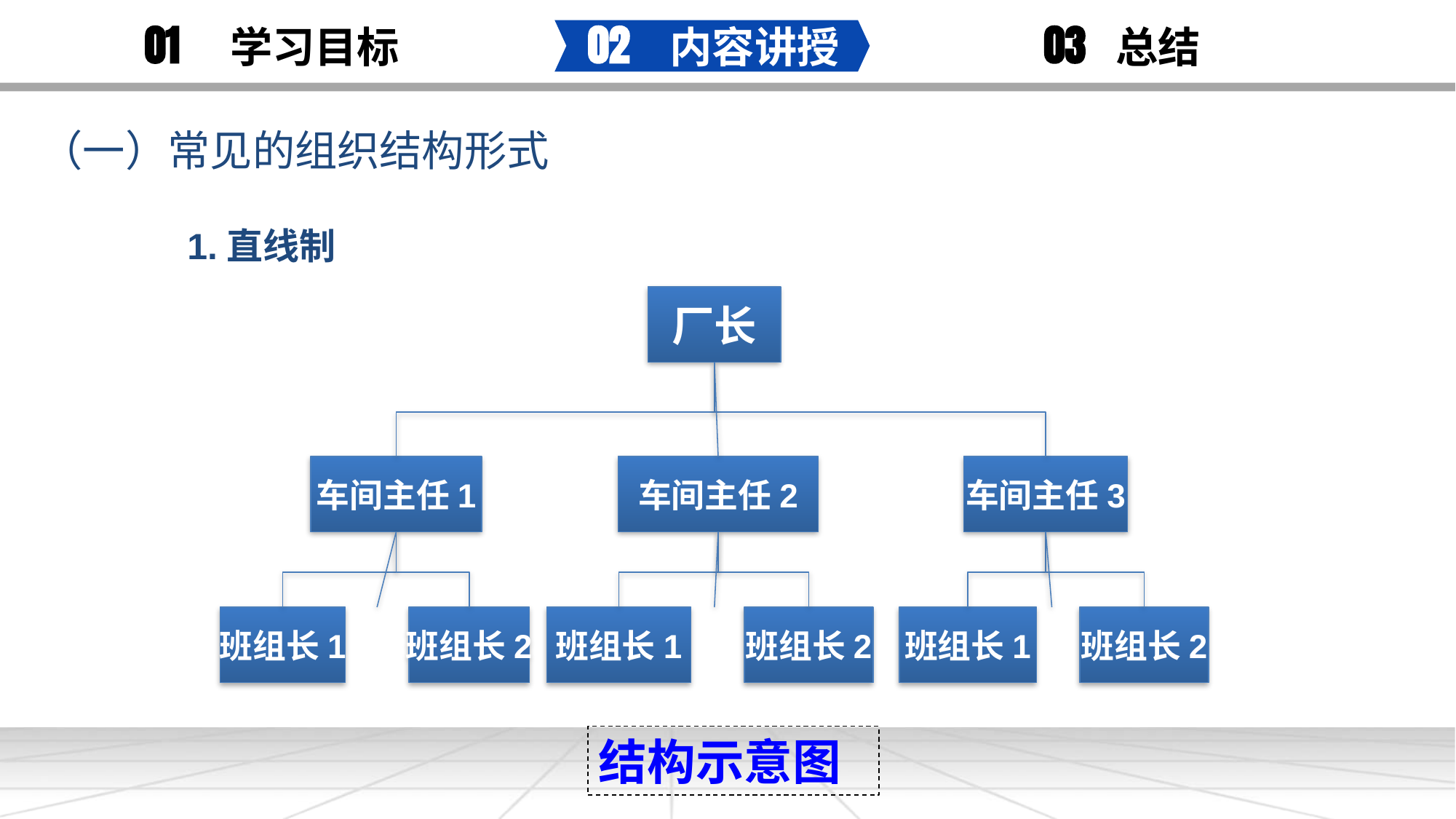

02   内容讲授
03  总结
01    学习目标

（一）常见的组织结构形式
添加
标题
1.直线制

厂长
车间主任1
车间主任2
车间主任3
班组长1
班组长2
班组长1
班组长2
班组长1
班组长2
结构示意图